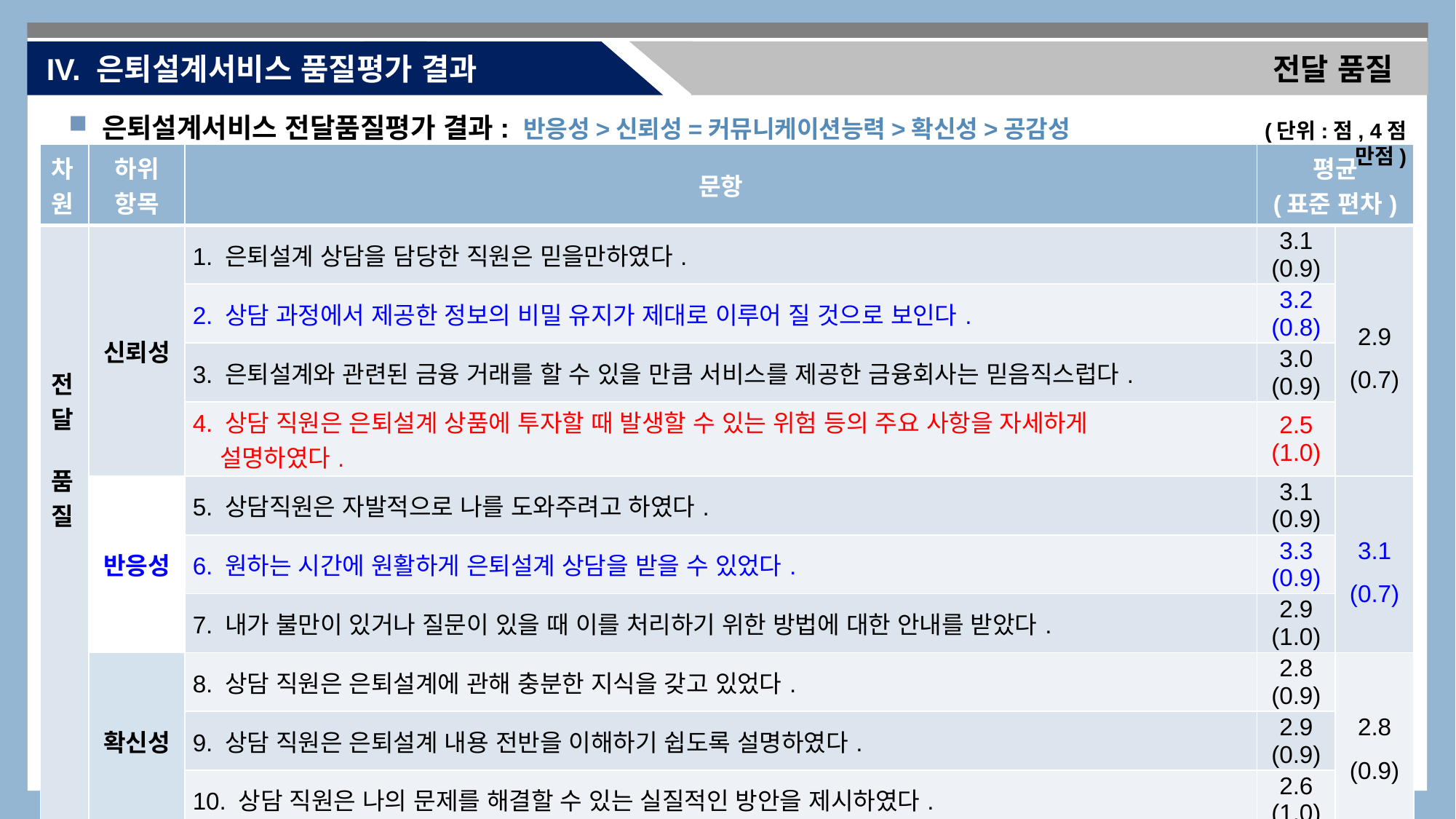

IV. 은퇴설계서비스 품질평가 결과

전달 품질
 은퇴설계서비스 전달품질평가 결과: 반응성>신뢰성=커뮤니케이션능력>확신성>공감성
(단위:점, 4점 만점)
| 차원 | 하위 항목 | 문항 | 평균 (표준 편차) |  |
| --- | --- | --- | --- | --- |
| 전달 품질 | 신뢰성 | 1. 은퇴설계 상담을 담당한 직원은 믿을만하였다. | 3.1 (0.9) | 2.9 (0.7) |
|  |  | 2. 상담 과정에서 제공한 정보의 비밀 유지가 제대로 이루어 질 것으로 보인다. | 3.2 (0.8) |  |
|  |  | 3. 은퇴설계와 관련된 금융 거래를 할 수 있을 만큼 서비스를 제공한 금융회사는 믿음직스럽다. | 3.0 (0.9) |  |
|  |  | 4. 상담 직원은 은퇴설계 상품에 투자할 때 발생할 수 있는 위험 등의 주요 사항을 자세하게 설명하였다. | 2.5 (1.0) |  |
|  | 반응성 | 5. 상담직원은 자발적으로 나를 도와주려고 하였다. | 3.1 (0.9) | 3.1 (0.7) |
|  |  | 6. 원하는 시간에 원활하게 은퇴설계 상담을 받을 수 있었다. | 3.3 (0.9) |  |
|  |  | 7. 내가 불만이 있거나 질문이 있을 때 이를 처리하기 위한 방법에 대한 안내를 받았다. | 2.9 (1.0) |  |
|  | 확신성 | 8. 상담 직원은 은퇴설계에 관해 충분한 지식을 갖고 있었다. | 2.8 (0.9) | 2.8 (0.9) |
|  |  | 9. 상담 직원은 은퇴설계 내용 전반을 이해하기 쉽도록 설명하였다. | 2.9 (0.9) |  |
|  |  | 10. 상담 직원은 나의 문제를 해결할 수 있는 실질적인 방안을 제시하였다. | 2.6 (1.0) |  |